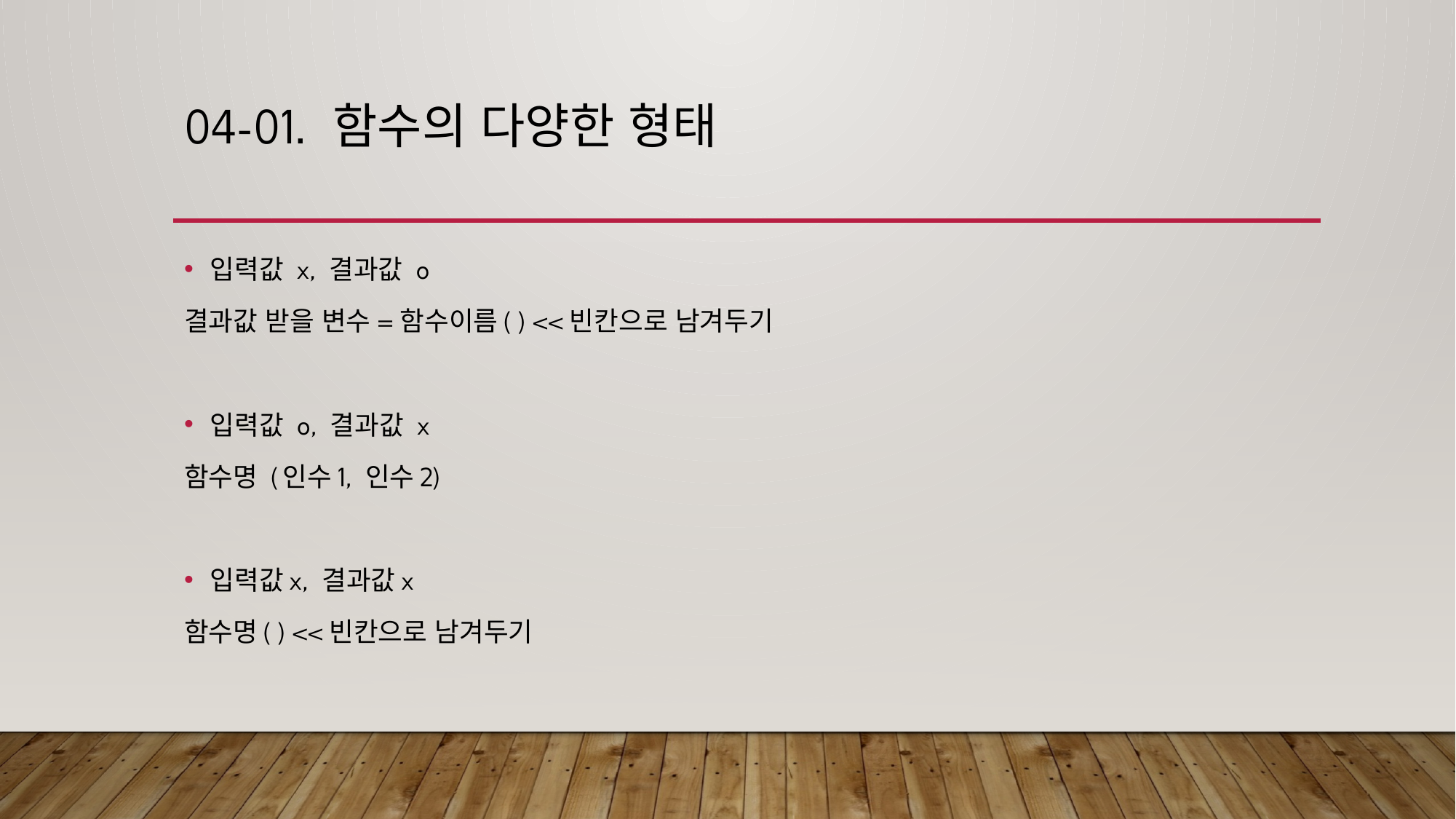

# 04-01. 함수의 다양한 형태
입력값 x, 결과값 o
결과값 받을 변수=함수이름( ) <<빈칸으로 남겨두기

입력값 o, 결과값 x
함수명 (인수1, 인수2)

입력값x, 결과값x
함수명( ) <<빈칸으로 남겨두기